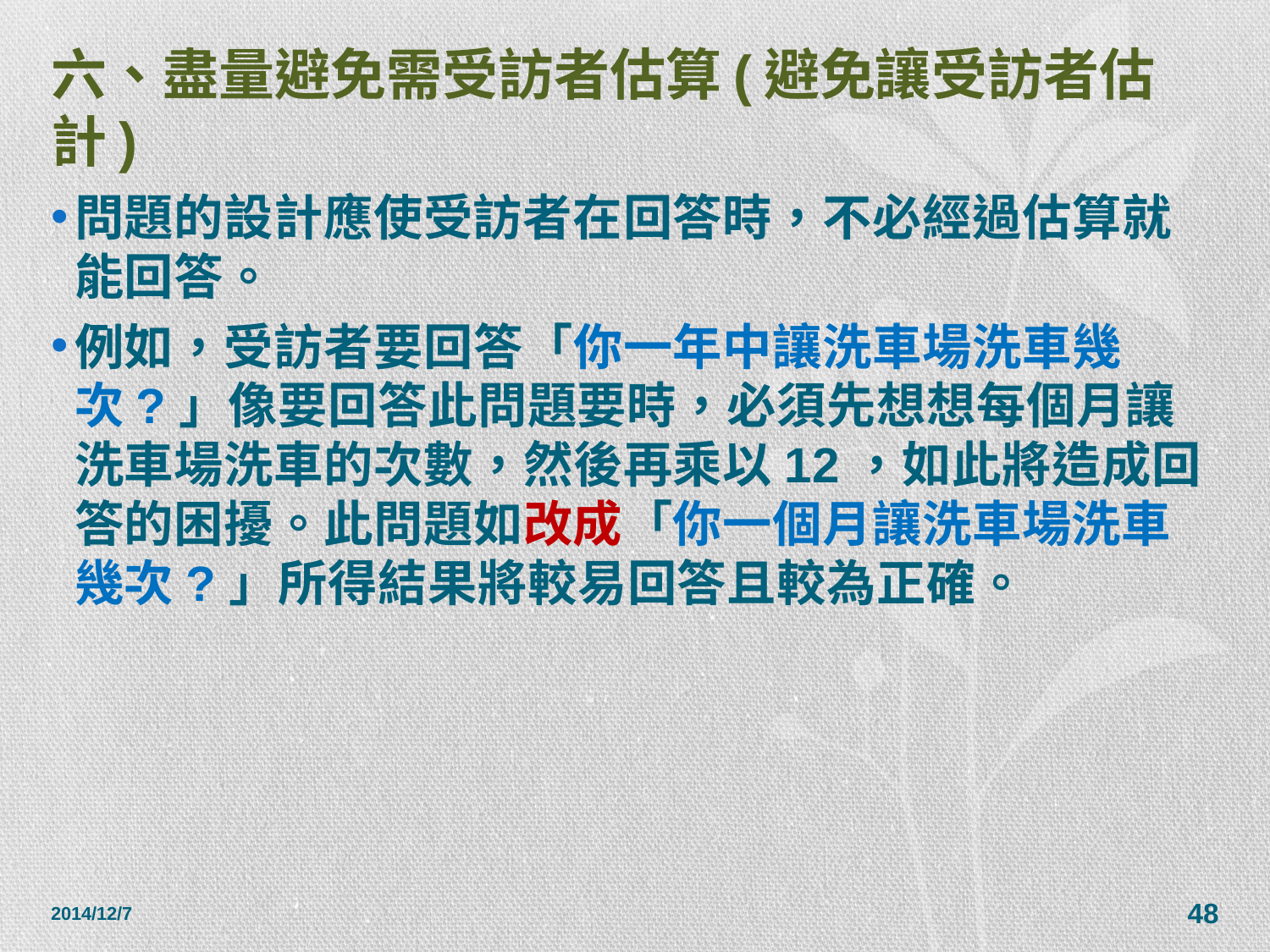

# 六、盡量避免需受訪者估算(避免讓受訪者估計)
問題的設計應使受訪者在回答時，不必經過估算就能回答。
例如，受訪者要回答「你一年中讓洗車場洗車幾次?」像要回答此問題要時，必須先想想每個月讓洗車場洗車的次數，然後再乘以12，如此將造成回答的困擾。此問題如改成「你一個月讓洗車場洗車幾次?」所得結果將較易回答且較為正確。
2014/12/7
48